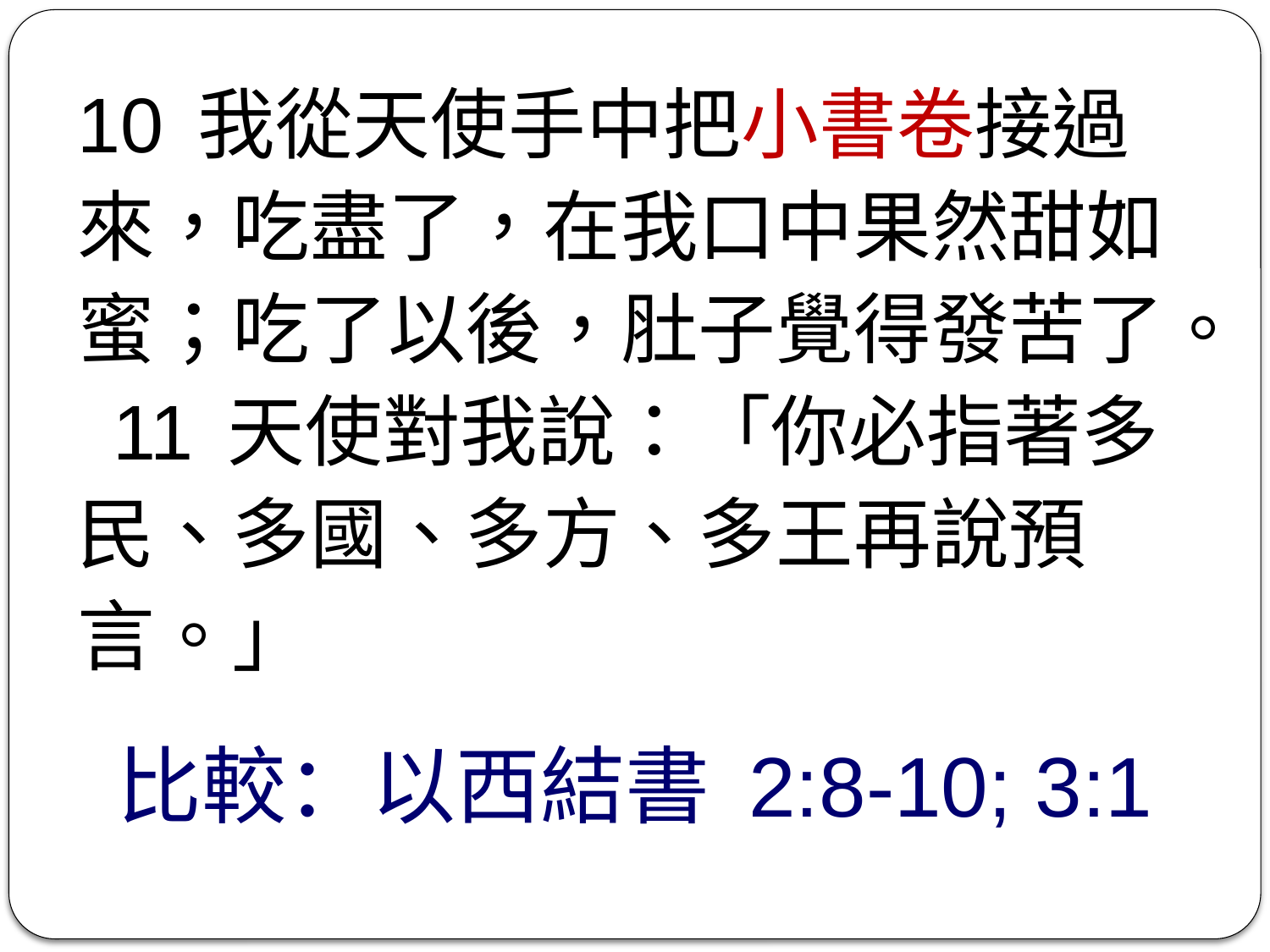

10 我從天使手中把小書卷接過來，吃盡了，在我口中果然甜如蜜；吃了以後，肚子覺得發苦了。 11 天使對我說：「你必指著多民、多國、多方、多王再說預言。」
比較：以西結書 2:8-10; 3:1